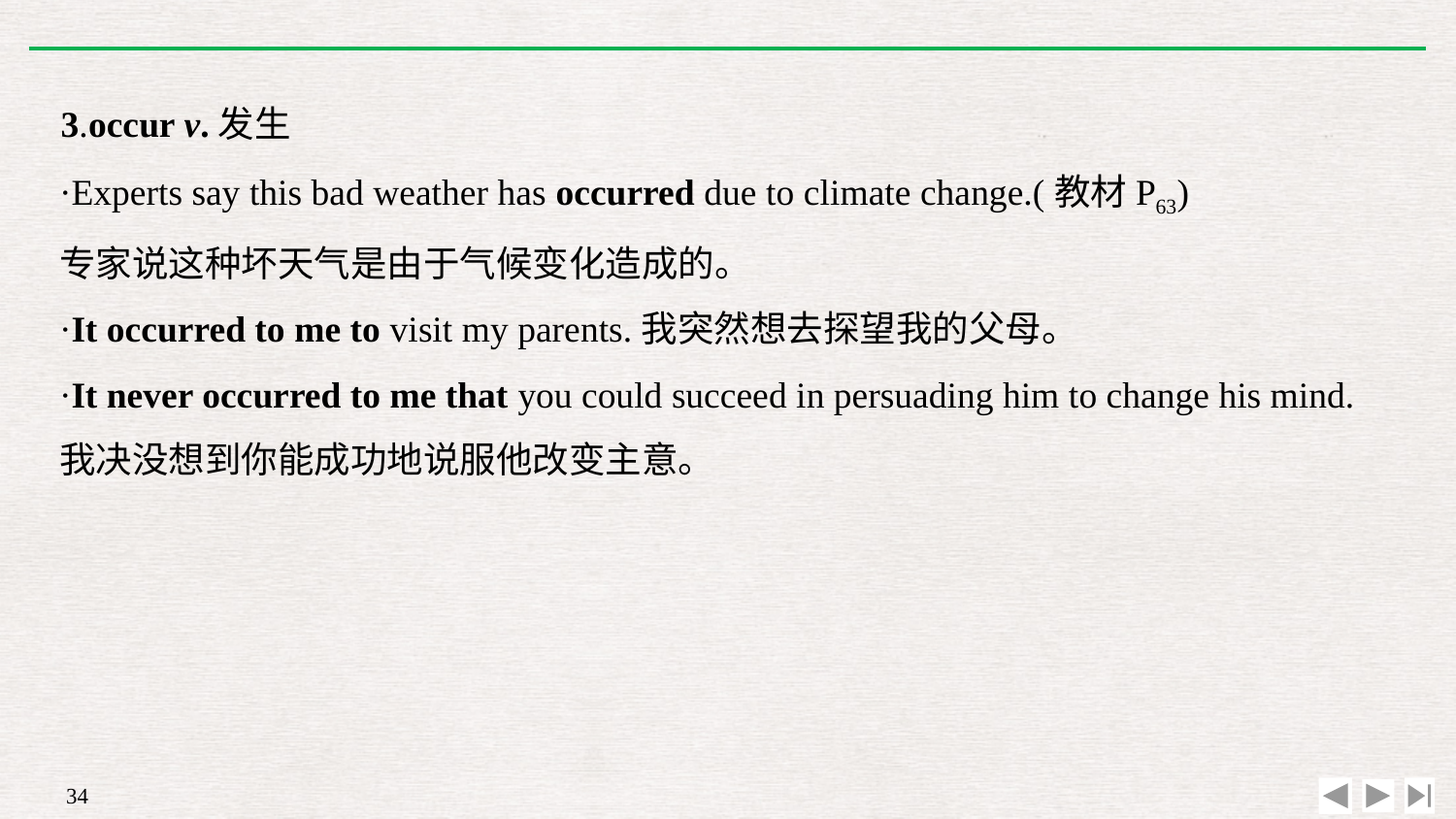

3.occur v.发生
·Experts say this bad weather has occurred due to climate change.(教材P63)
专家说这种坏天气是由于气候变化造成的。
·It occurred to me to visit my parents.我突然想去探望我的父母。
·It never occurred to me that you could succeed in persuading him to change his mind.
我决没想到你能成功地说服他改变主意。